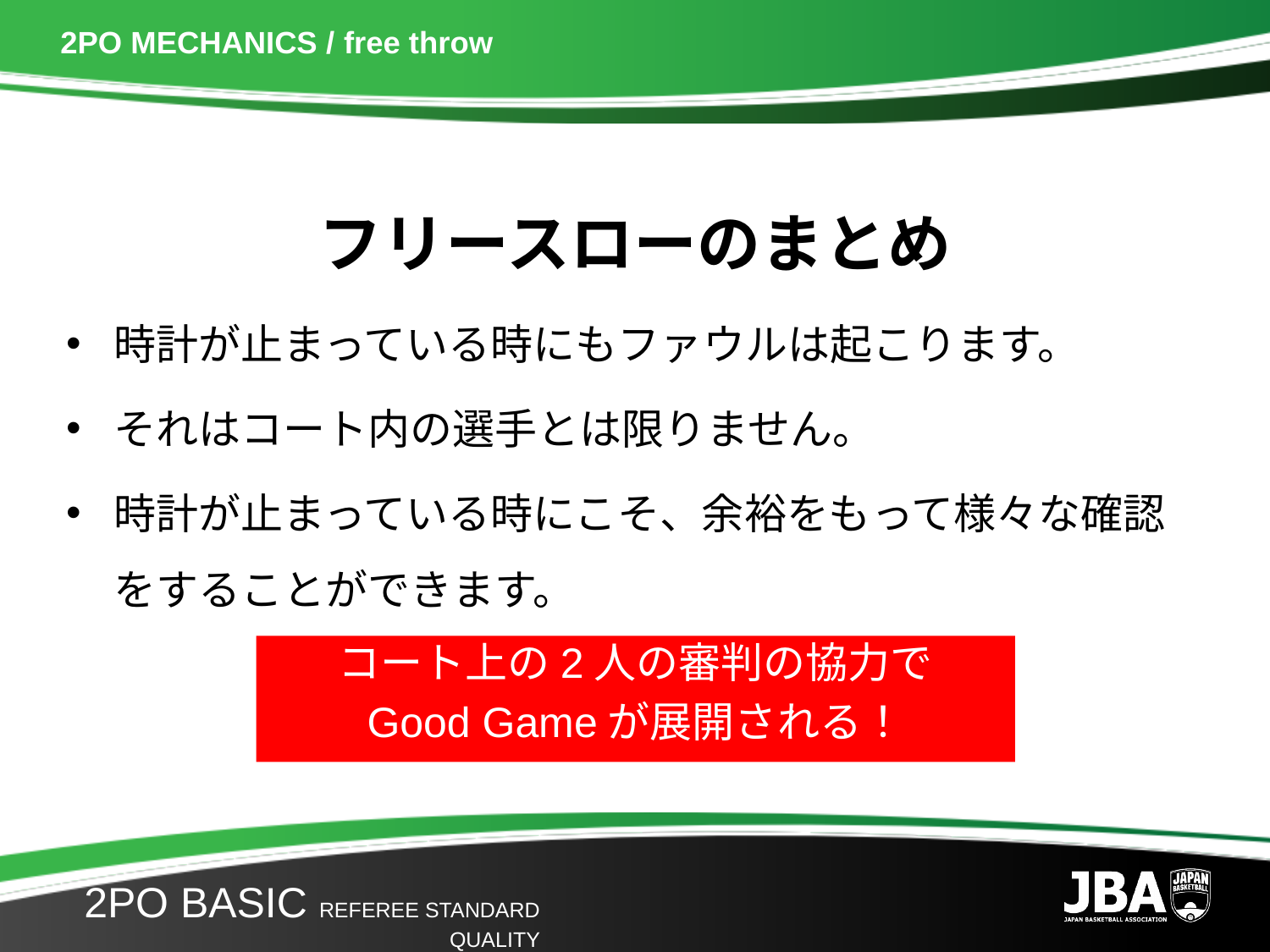

# 2PO MECHANICS / free throw
フリースローのまとめ
時計が止まっている時にもファウルは起こります。
それはコート内の選手とは限りません。
時計が止まっている時にこそ、余裕をもって様々な確認をすることができます。
コート上の2人の審判の協力で
Good Gameが展開される！